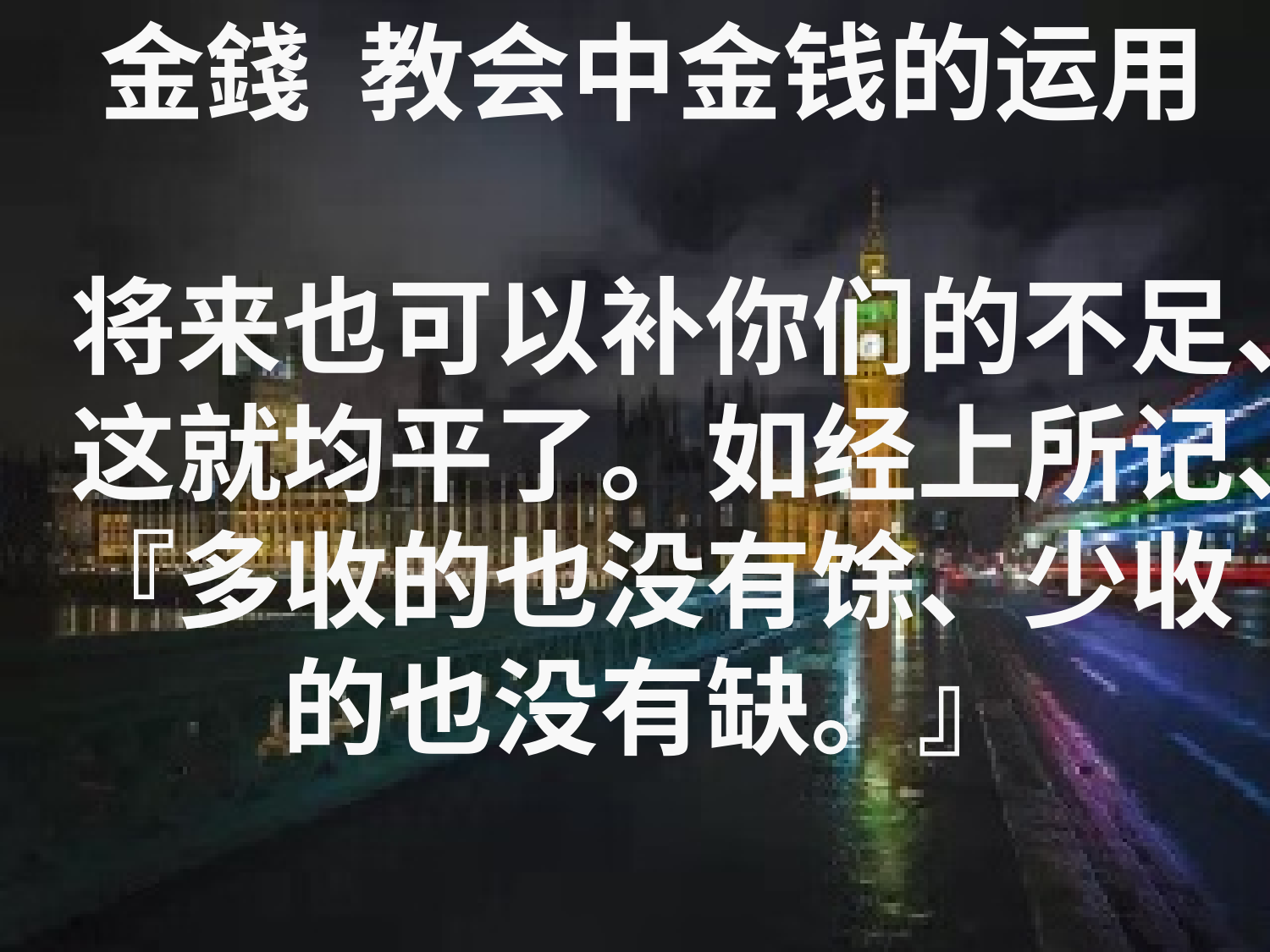

金錢  教会中金钱的运用

将来也可以补你们的不足、这就均平了。如经上所记、『多收的也没有馀、少收的也没有缺。』